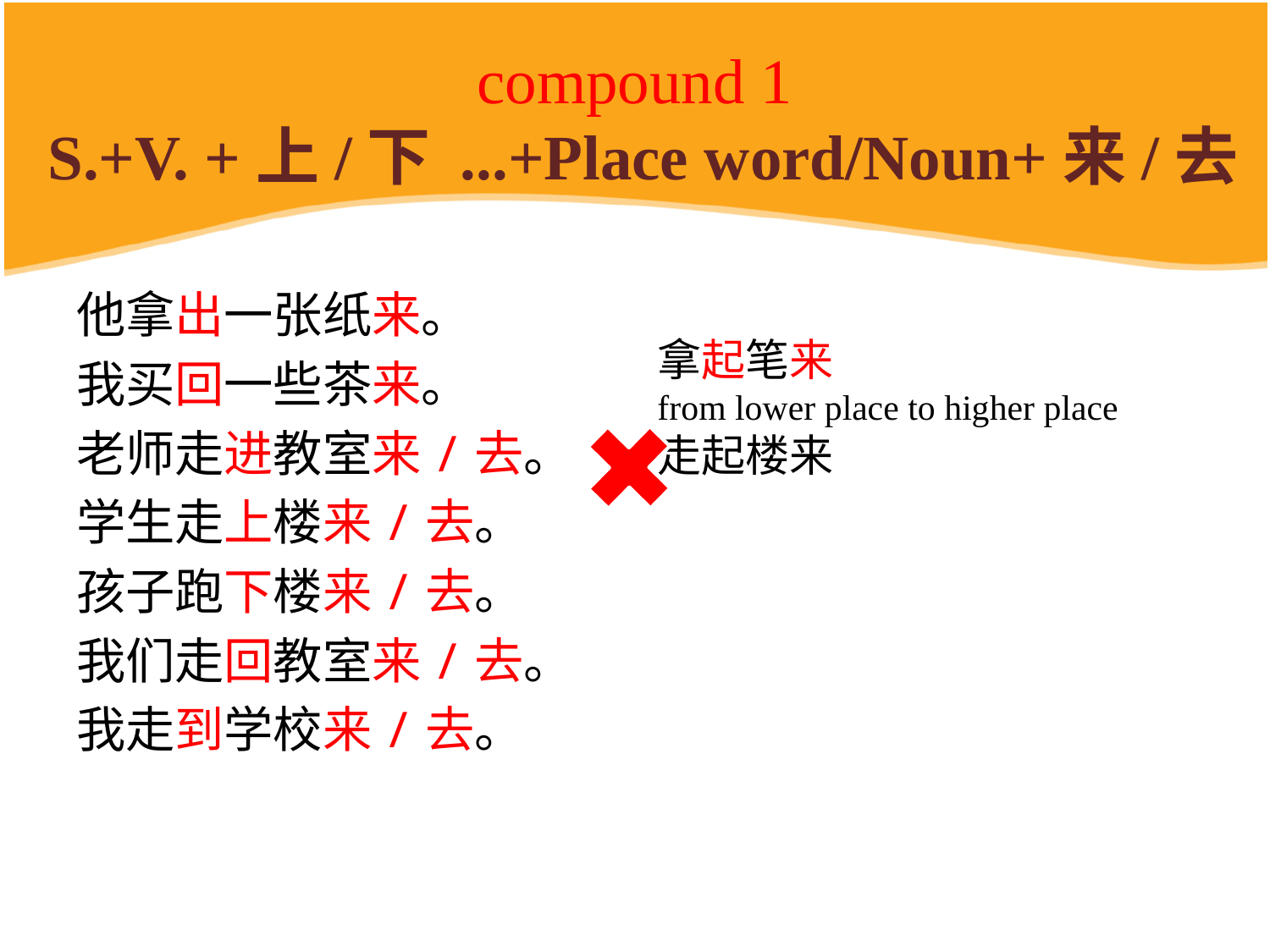

# compound 1 S.+V. +上/下 ...+Place word/Noun+来/去
他拿出一张纸来。
我买回一些茶来。
老师走进教室来/去。
学生走上楼来/去。
孩子跑下楼来/去。
我们走回教室来/去。
我走到学校来/去。

拿起笔来
from lower place to higher place
走起楼来